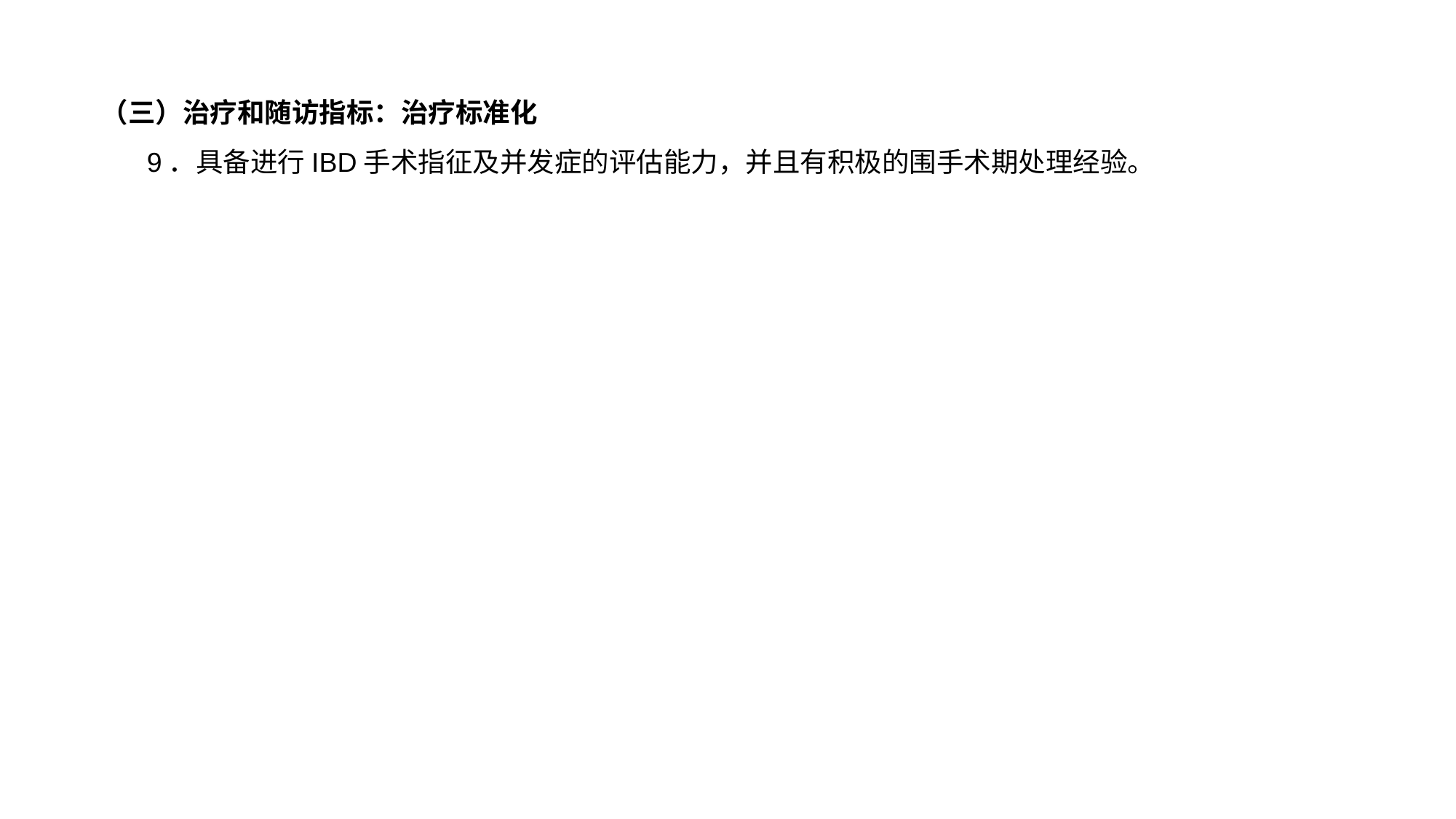

（三）治疗和随访指标：治疗标准化
      9．具备进行IBD手术指征及并发症的评估能力，并且有积极的围手术期处理经验。